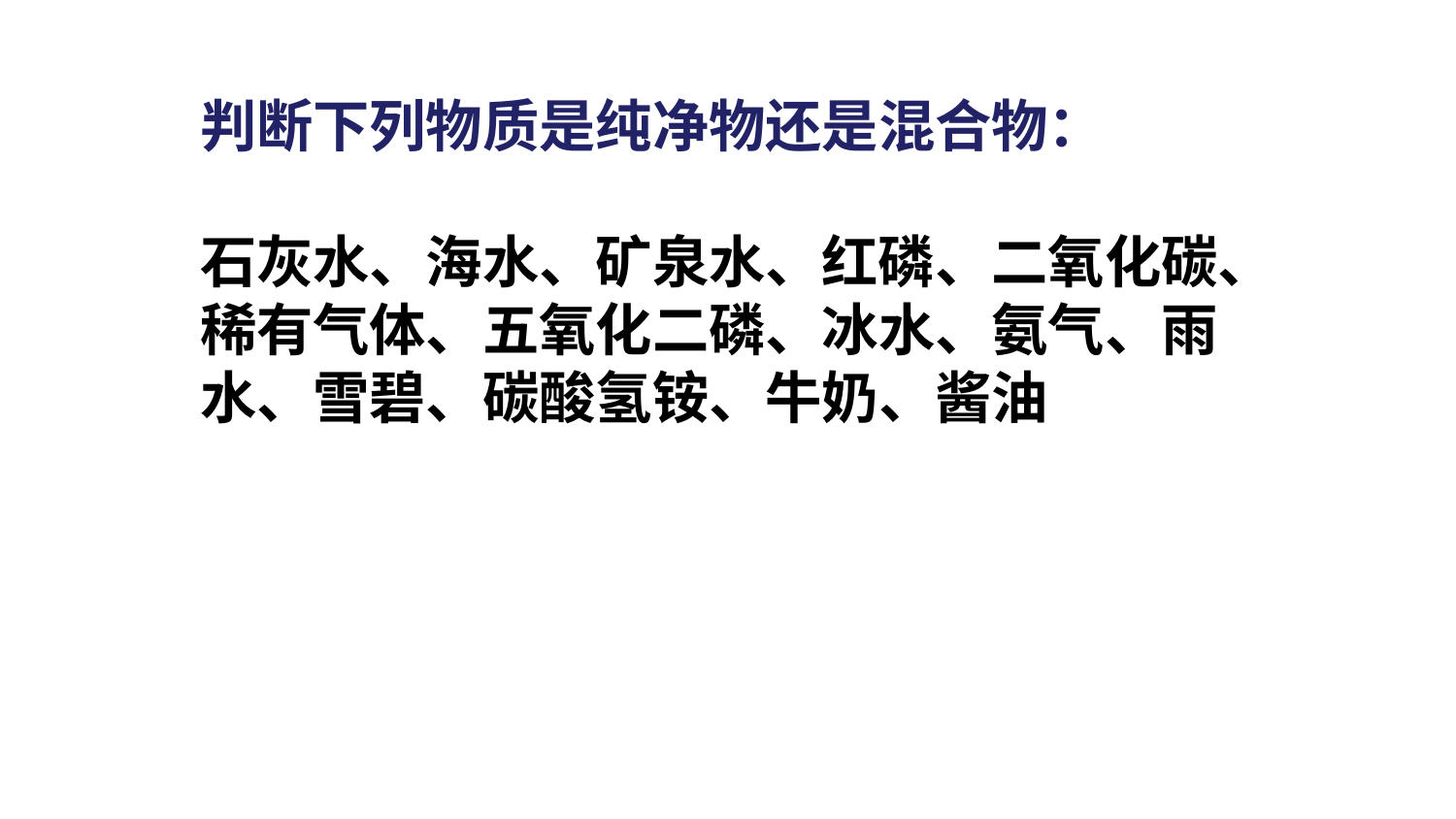

判断下列物质是纯净物还是混合物：

石灰水、海水、矿泉水、红磷、二氧化碳、稀有气体、五氧化二磷、冰水、氨气、雨水、雪碧、碳酸氢铵、牛奶、酱油